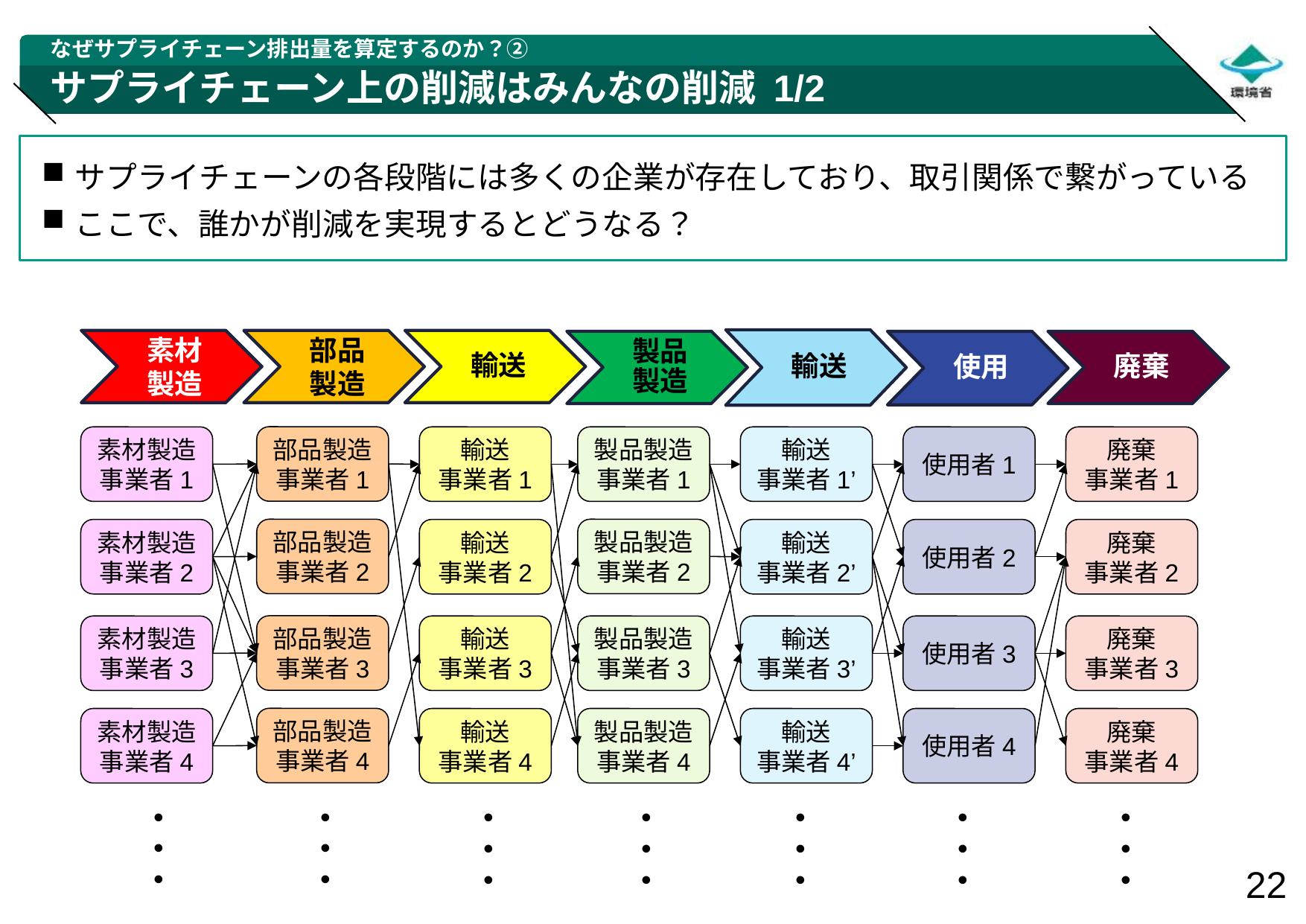

なぜサプライチェーン排出量を算定するのか？②
# サプライチェーン上の削減はみんなの削減 1/2
サプライチェーンの各段階には多くの企業が存在しており、取引関係で繋がっている
ここで、誰かが削減を実現するとどうなる？
輸送
素材
製造
部品
製造
輸送
製品
製造
廃棄
使用
部品製造
事業者1
素材製造
事業者1
輸送
事業者1
製品製造
事業者1
輸送
事業者1’
使用者1
廃棄
事業者1
部品製造
事業者2
製品製造
事業者2
素材製造
事業者2
輸送
事業者2
輸送
事業者2’
使用者2
廃棄
事業者2
部品製造
事業者3
素材製造
事業者3
輸送
事業者3
製品製造
事業者3
輸送
事業者3’
使用者3
廃棄
事業者3
部品製造
事業者4
素材製造
事業者4
輸送
事業者4
製品製造
事業者4
輸送
事業者4’
使用者4
廃棄
事業者4
・・・
・・・
・・・
・・・
・・・
・・・
・・・